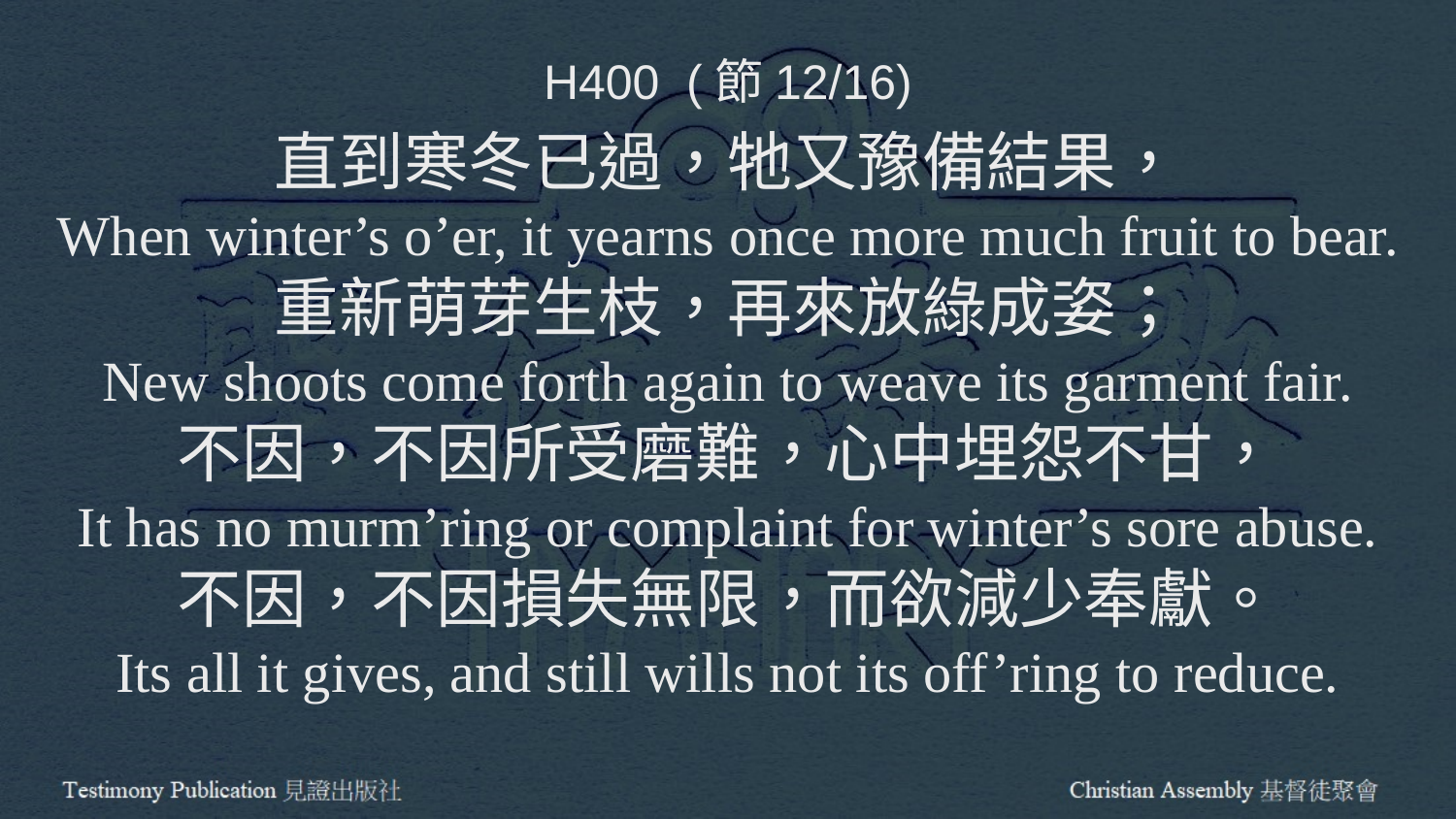

H400  (節12/16)
直到寒冬已過，牠又豫備結果，
When winter’s o’er, it yearns once more much fruit to bear.
重新萌芽生枝，再來放綠成姿；
New shoots come forth again to weave its garment fair.
不因，不因所受磨難，心中埋怨不甘，
It has no murm’ring or complaint for winter’s sore abuse.
不因，不因損失無限，而欲減少奉獻。
Its all it gives, and still wills not its off’ring to reduce.